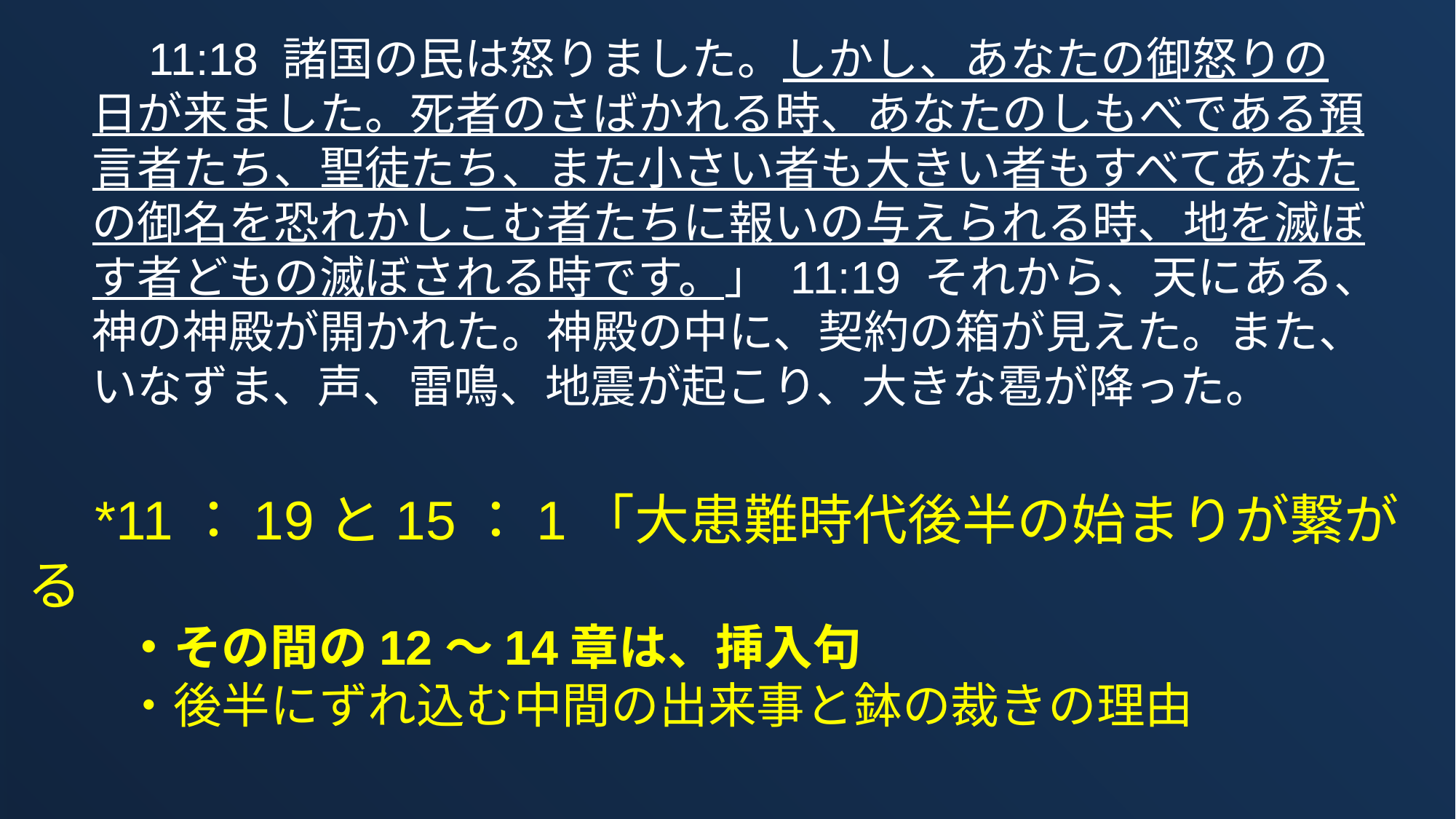

11:18 諸国の民は怒りました。しかし、あなたの御怒りの日が来ました。死者のさばかれる時、あなたのしもべである預言者たち、聖徒たち、また小さい者も大きい者もすべてあなたの御名を恐れかしこむ者たちに報いの与えられる時、地を滅ぼす者どもの滅ぼされる時です。」 11:19 それから、天にある、神の神殿が開かれた。神殿の中に、契約の箱が見えた。また、いなずま、声、雷鳴、地震が起こり、大きな雹が降った。
　*11：19と15：1「大患難時代後半の始まりが繋がる
　　・その間の12～14章は、挿入句
　　・後半にずれ込む中間の出来事と鉢の裁きの理由